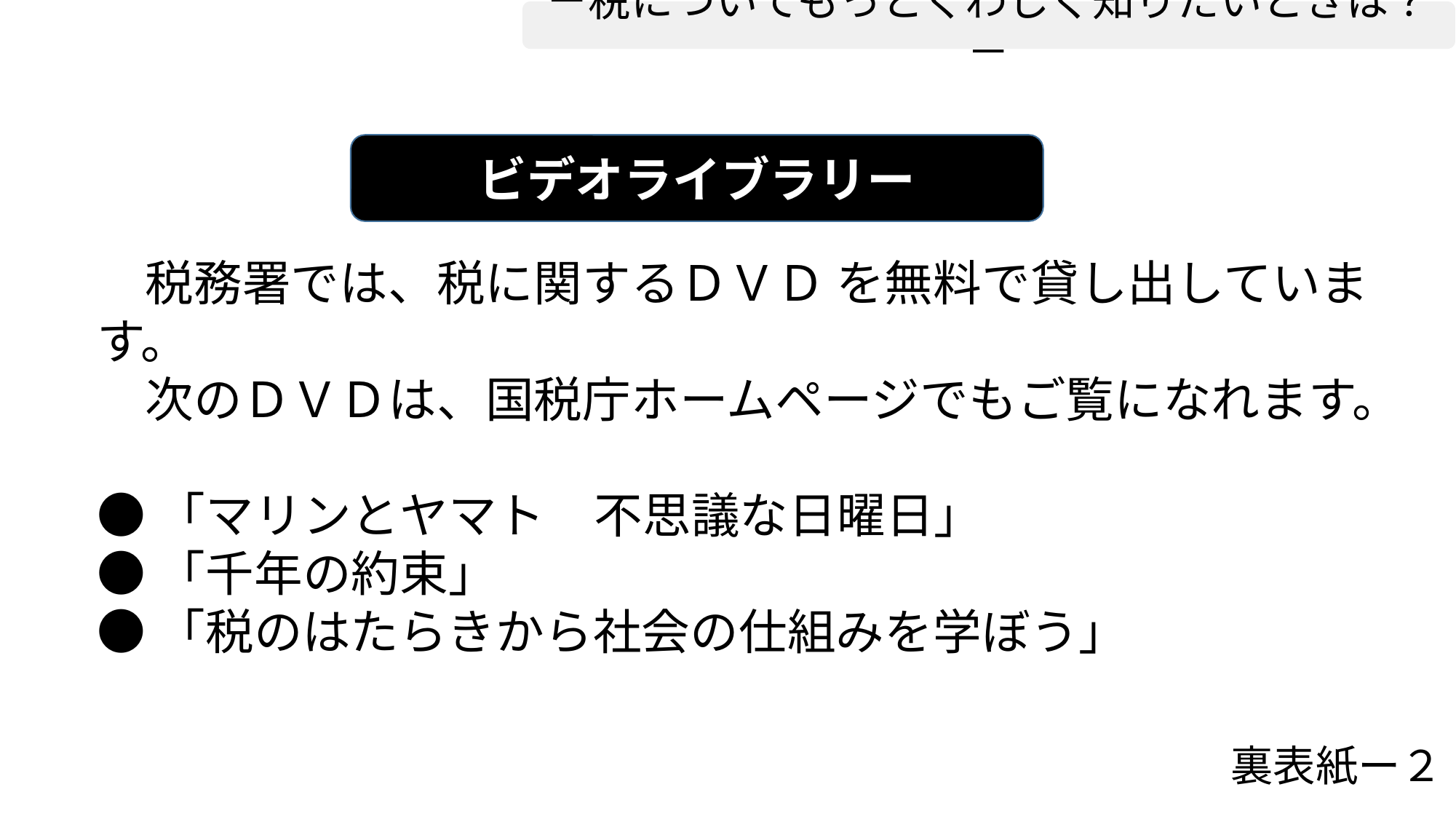

－税についてもっとくわしく知りたいときは？－
ビデオライブラリー
　税務署では、税に関するＤＶＤ を無料で貸し出しています。
　次のＤＶＤは、国税庁ホームページでもご覧になれます。

●「マリンとヤマト　不思議な日曜日」
●「千年の約束」
●「税のはたらきから社会の仕組みを学ぼう」
裏表紙ー２